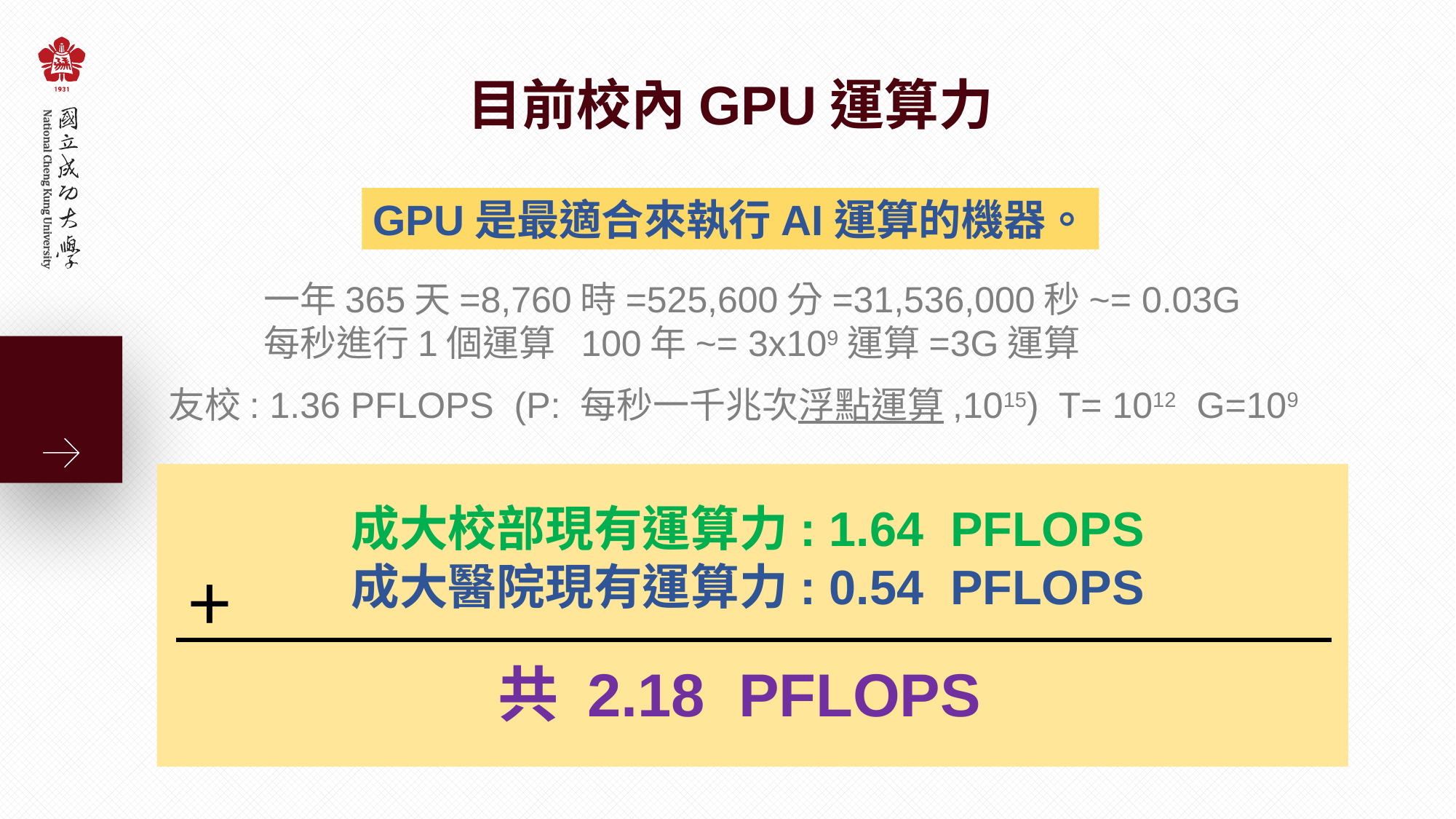

目前校內GPU運算力
GPU是最適合來執行AI運算的機器。
一年365天=8,760時=525,600分=31,536,000秒~= 0.03G
每秒進行1個運算  100年~= 3x109運算=3G運算
友校: 1.36 PFLOPS  (P: 每秒一千兆次浮點運算,1015)  T= 1012  G=109

成大校部現有運算力: 1.64  PFLOPS
成大醫院現有運算力: 0.54  PFLOPS
+
共 2.18  PFLOPS